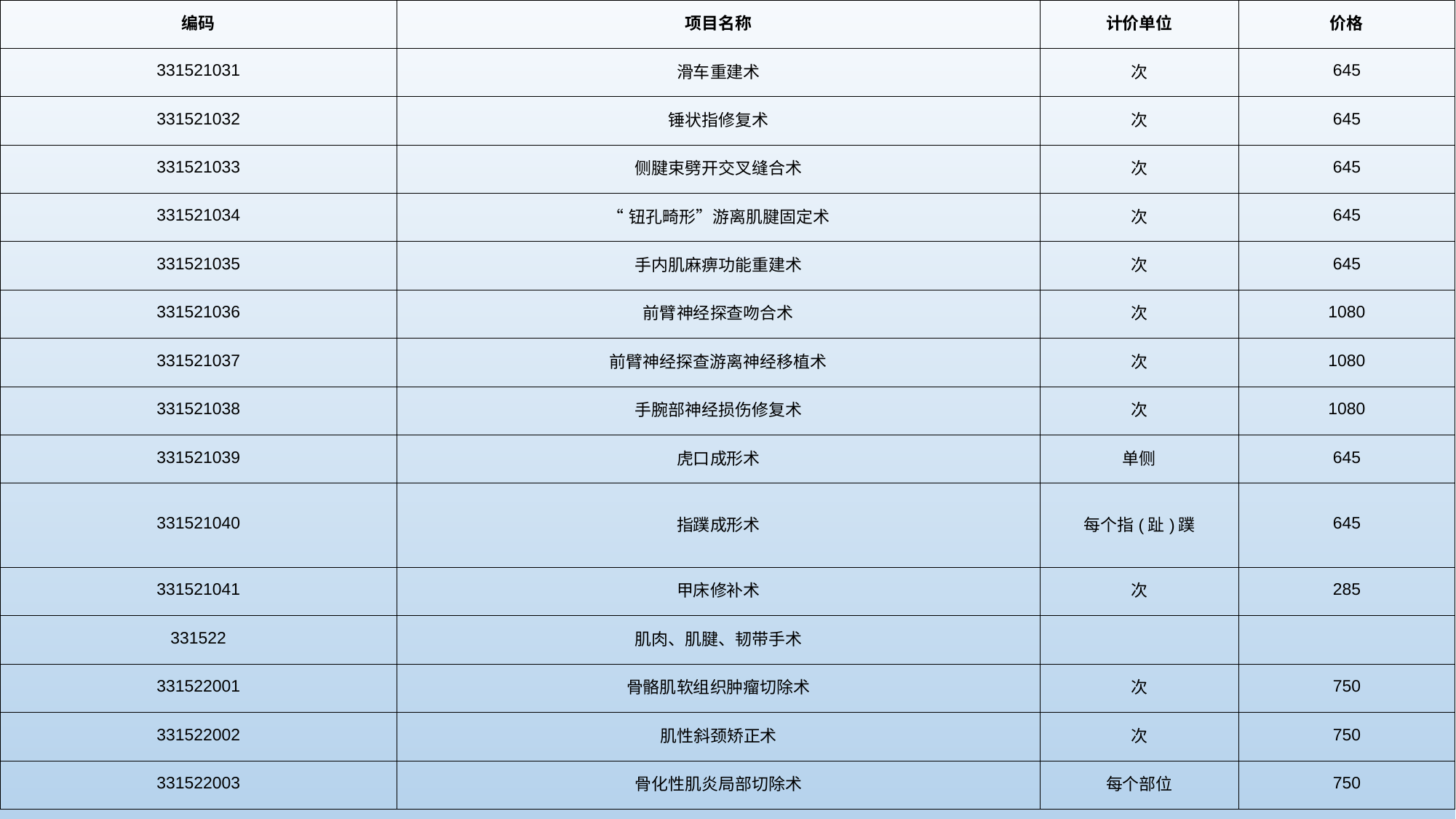

| 编码 | 项目名称 | 计价单位 | 价格 |
| --- | --- | --- | --- |
| 331521031 | 滑车重建术 | 次 | 645 |
| 331521032 | 锤状指修复术 | 次 | 645 |
| 331521033 | 侧腱束劈开交叉缝合术 | 次 | 645 |
| 331521034 | “钮孔畸形”游离肌腱固定术 | 次 | 645 |
| 331521035 | 手内肌麻痹功能重建术 | 次 | 645 |
| 331521036 | 前臂神经探查吻合术 | 次 | 1080 |
| 331521037 | 前臂神经探查游离神经移植术 | 次 | 1080 |
| 331521038 | 手腕部神经损伤修复术 | 次 | 1080 |
| 331521039 | 虎口成形术 | 单侧 | 645 |
| 331521040 | 指蹼成形术 | 每个指(趾)蹼 | 645 |
| 331521041 | 甲床修补术 | 次 | 285 |
| 331522 | 肌肉、肌腱、韧带手术 |  |  |
| 331522001 | 骨骼肌软组织肿瘤切除术 | 次 | 750 |
| 331522002 | 肌性斜颈矫正术 | 次 | 750 |
| 331522003 | 骨化性肌炎局部切除术 | 每个部位 | 750 |